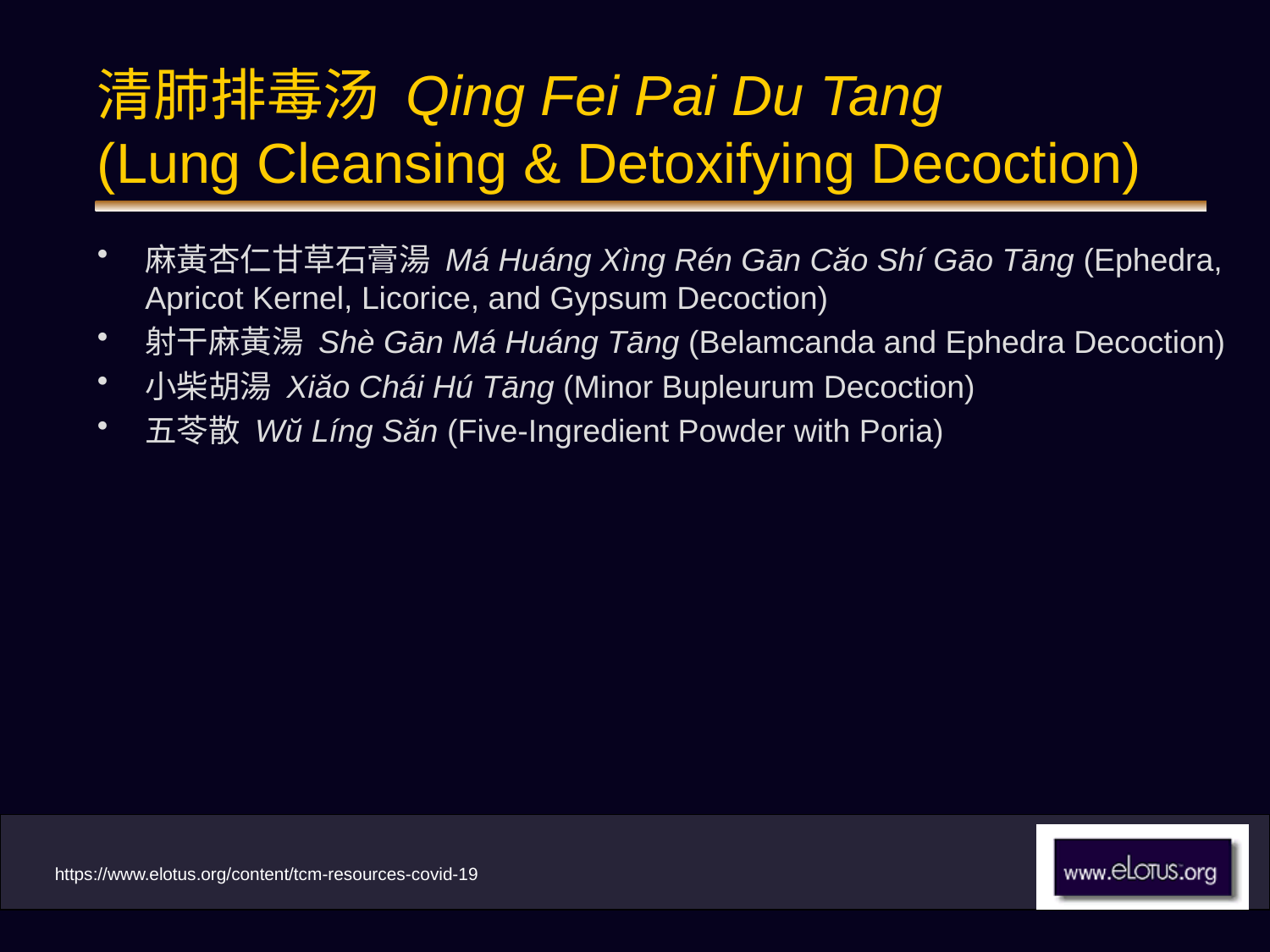

# 清肺排毒汤 Qing Fei Pai Du Tang (Lung Cleansing & Detoxifying Decoction)
麻黃杏仁甘草石膏湯 Má Huáng Xìng Rén Gān Căo Shí Gāo Tāng (Ephedra, Apricot Kernel, Licorice, and Gypsum Decoction)
射干麻黃湯 Shè Gān Má Huáng Tāng (Belamcanda and Ephedra Decoction)
小柴胡湯 Xiăo Chái Hú Tāng (Minor Bupleurum Decoction)
五苓散 Wŭ Líng Săn (Five-Ingredient Powder with Poria)

https://www.elotus.org/content/tcm-resources-covid-19